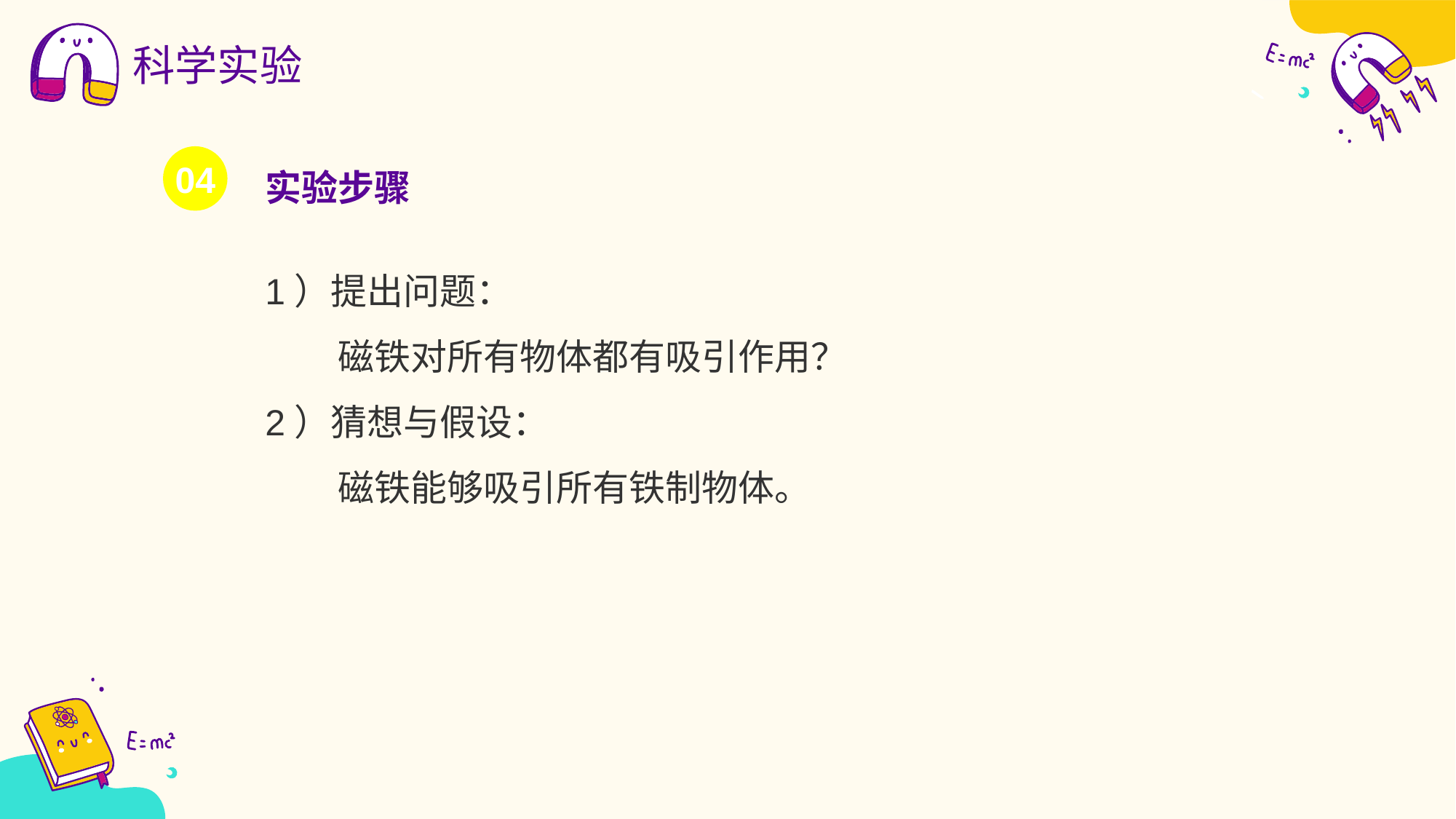

科学实验
实验步骤
04
1）提出问题：
磁铁对所有物体都有吸引作用？
2）猜想与假设：
磁铁能够吸引所有铁制物体。